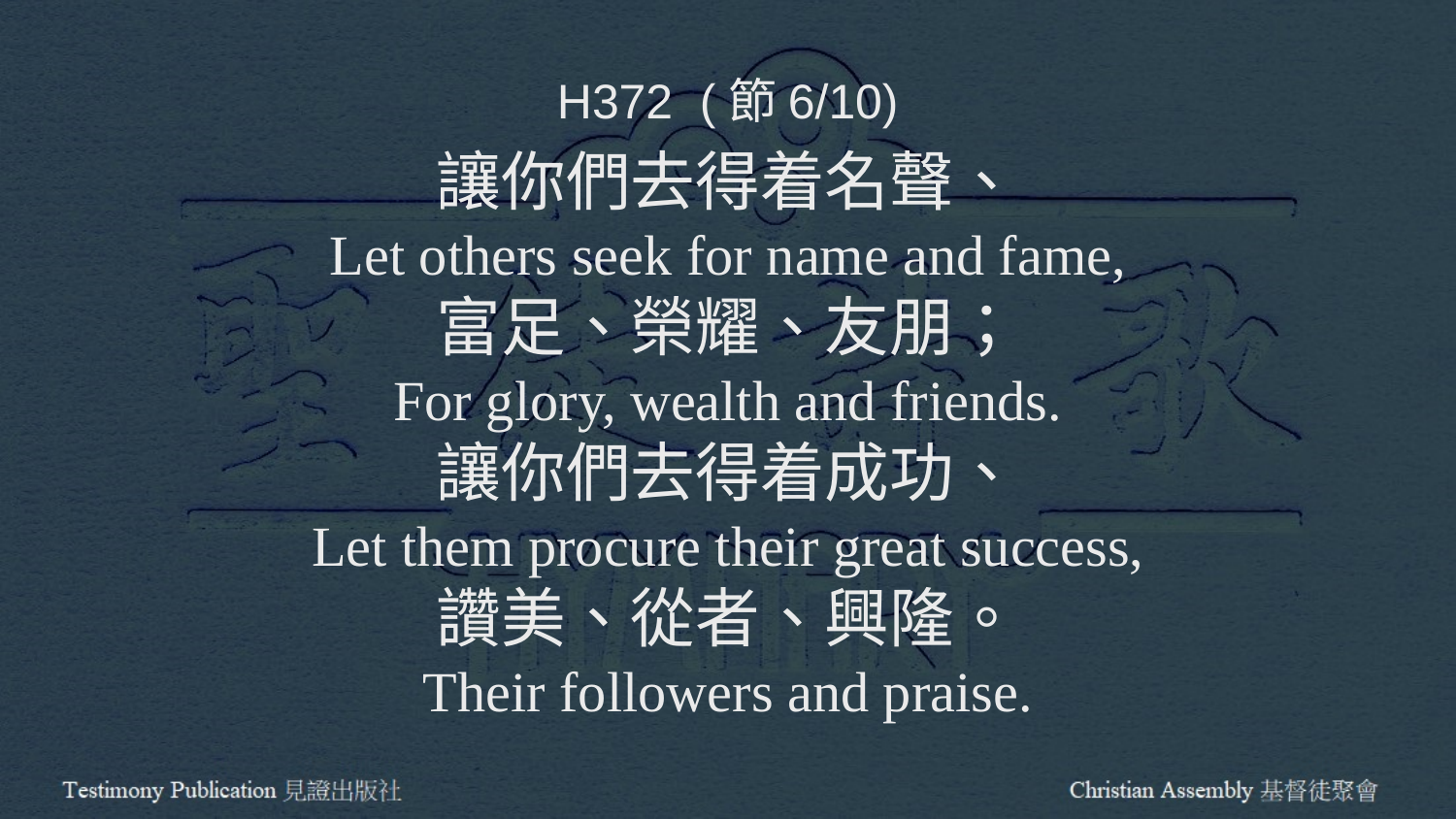

H372  (節6/10)
讓你們去得着名聲、
Let others seek for name and fame,
富足、榮耀、友朋；
For glory, wealth and friends.
讓你們去得着成功、
Let them procure their great success,
讚美、從者、興隆。
Their followers and praise.